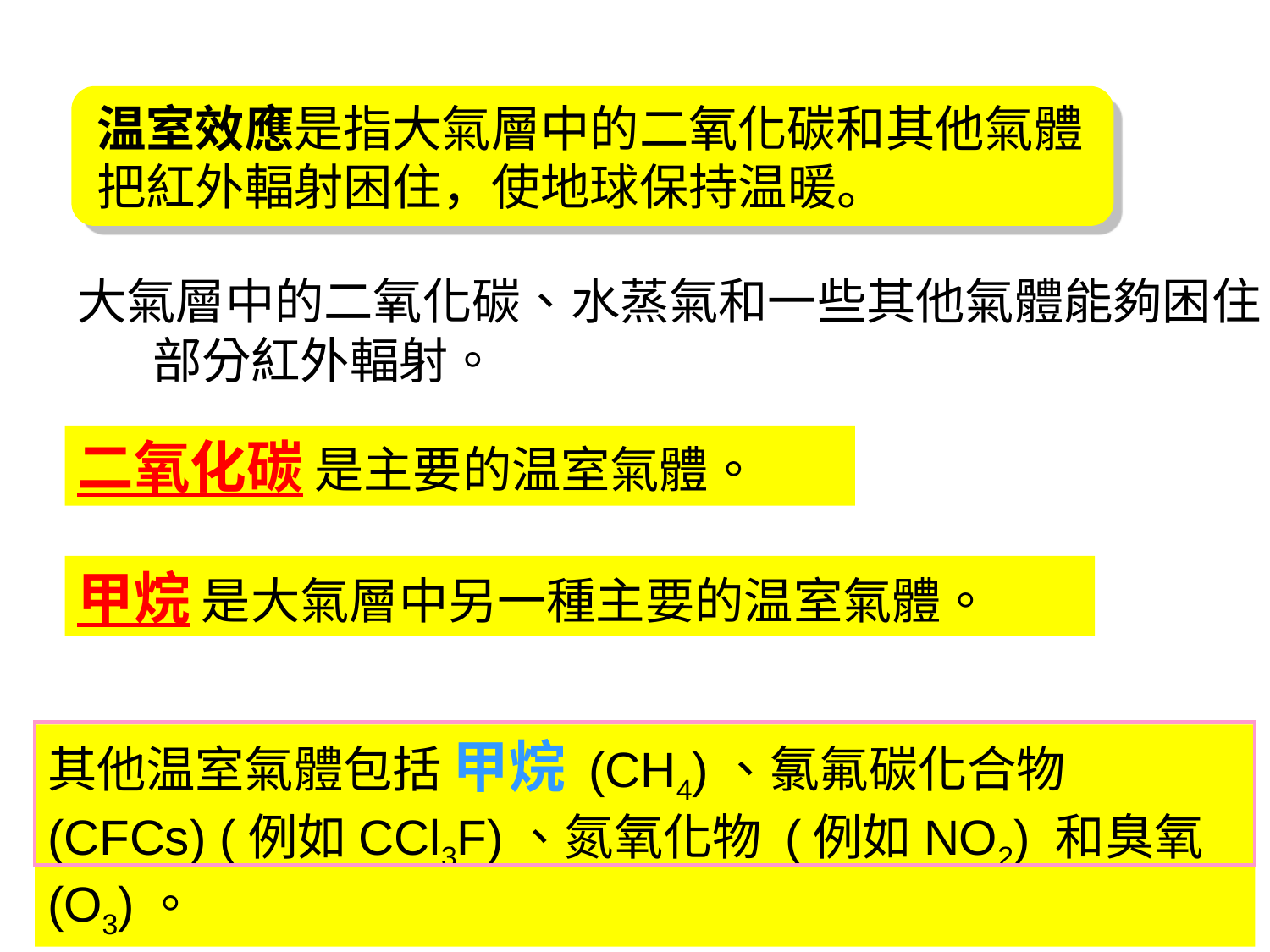

温室效應是指大氣層中的二氧化碳和其他氣體把紅外輻射困住，使地球保持温暖。
大氣層中的二氧化碳、水蒸氣和一些其他氣體能夠困住部分紅外輻射。
二氧化碳 是主要的温室氣體。
甲烷 是大氣層中另一種主要的温室氣體。

其他温室氣體包括 甲烷 (CH4)、氯氟碳化合物 (CFCs) (例如CCl3F)、氮氧化物 (例如NO2) 和臭氧 (O3)。